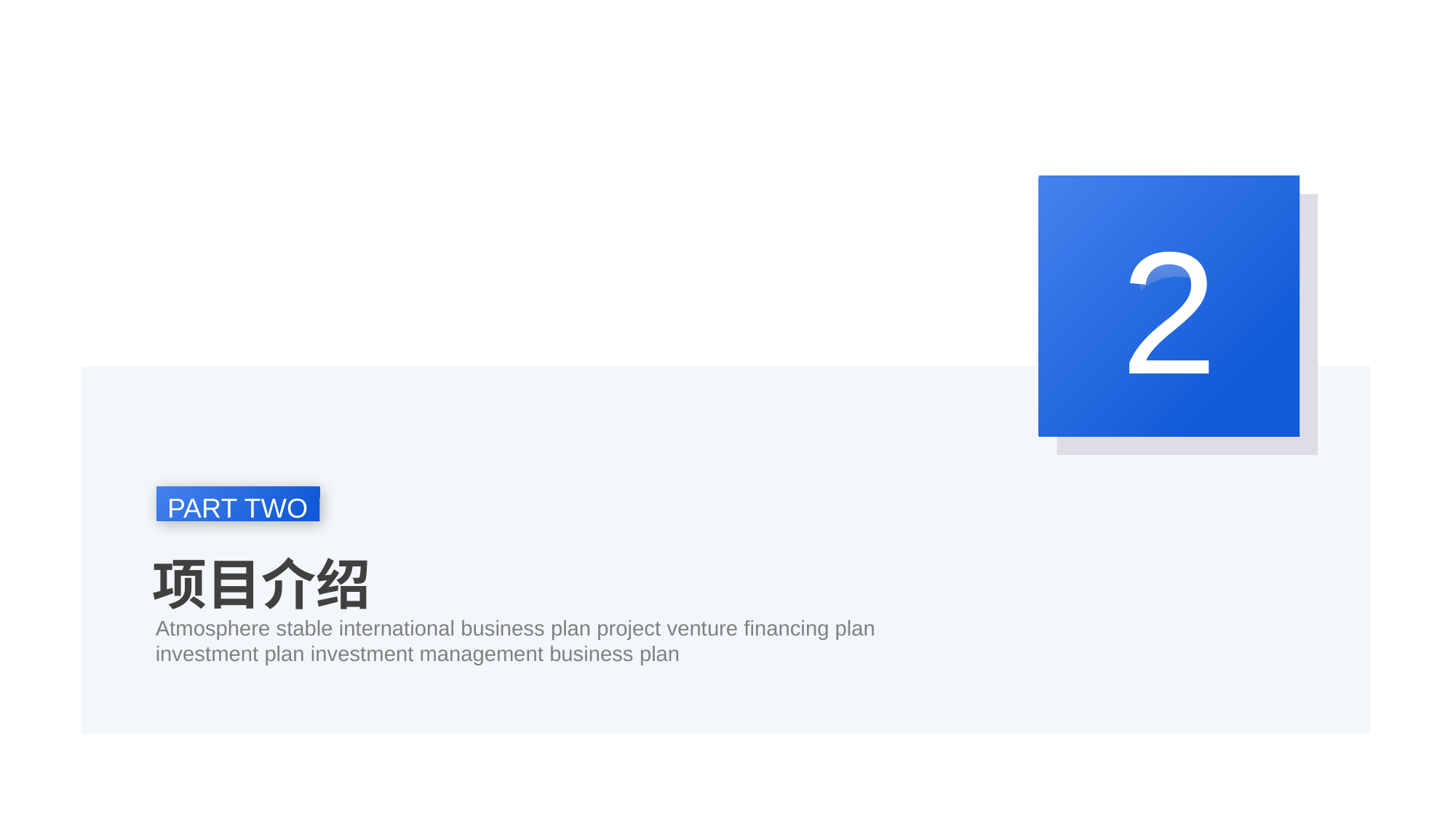

2

PART TWO
项目介绍
Atmosphere stable international business plan project venture financing plan investment plan investment management business plan